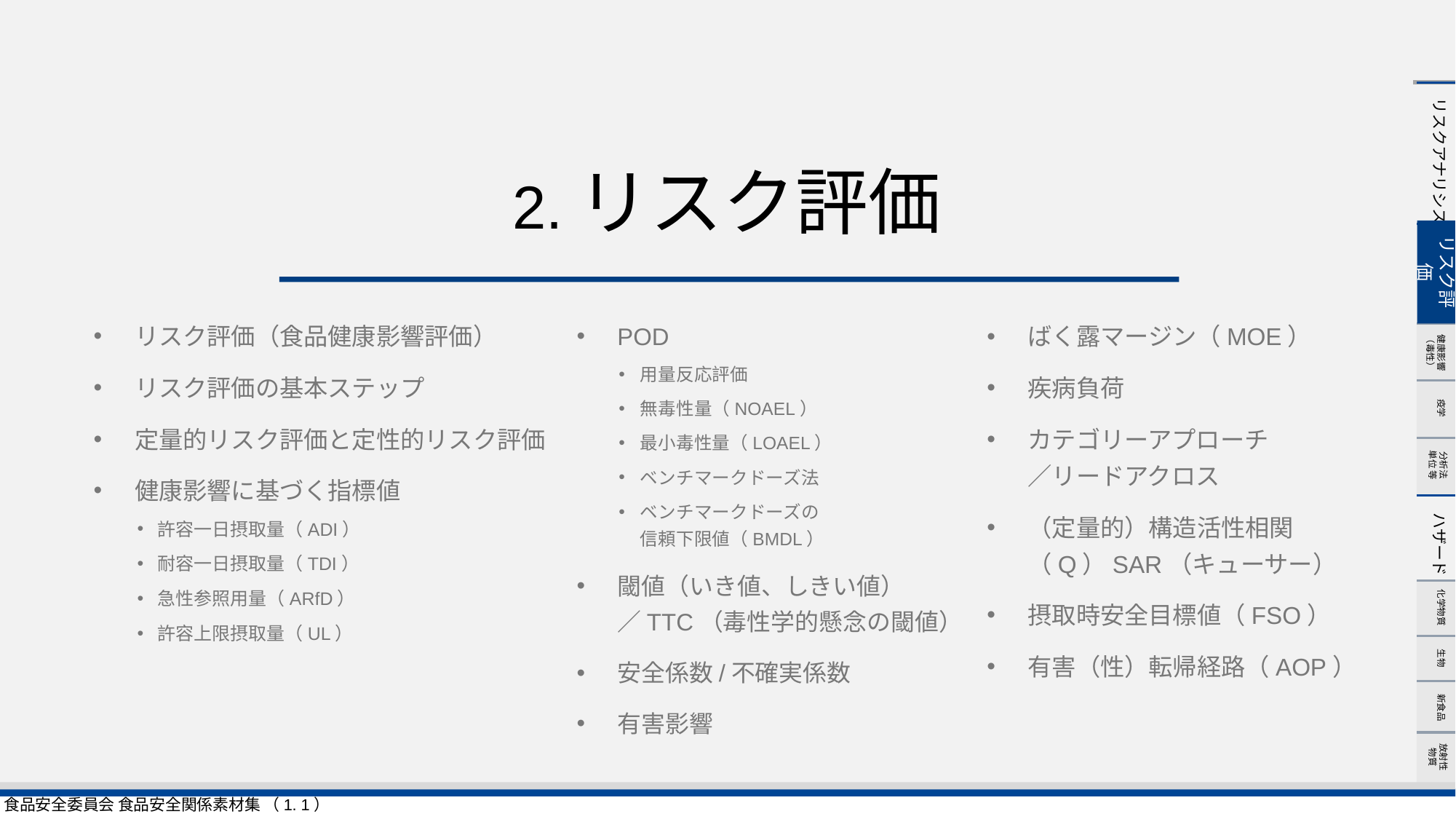

# 2.リスク評価
リスク評価

POD
用量反応評価
無毒性量（NOAEL）
最小毒性量（LOAEL）
ベンチマークドーズ法
ベンチマークドーズの
信頼下限値（BMDL）
閾値（いき値、しきい値）　
／TTC（毒性学的懸念の閾値）
安全係数/不確実係数
有害影響
ばく露マージン（MOE）
疾病負荷
カテゴリーアプローチ
／リードアクロス
（定量的）構造活性相関　
（Q）SAR（キューサー）
摂取時安全目標値（FSO）
有害（性）転帰経路（AOP）
リスク評価（食品健康影響評価）
リスク評価の基本ステップ
定量的リスク評価と定性的リスク評価
健康影響に基づく指標値
許容一日摂取量（ADI）
耐容一日摂取量（TDI）
急性参照用量（ARfD）
許容上限摂取量（UL）